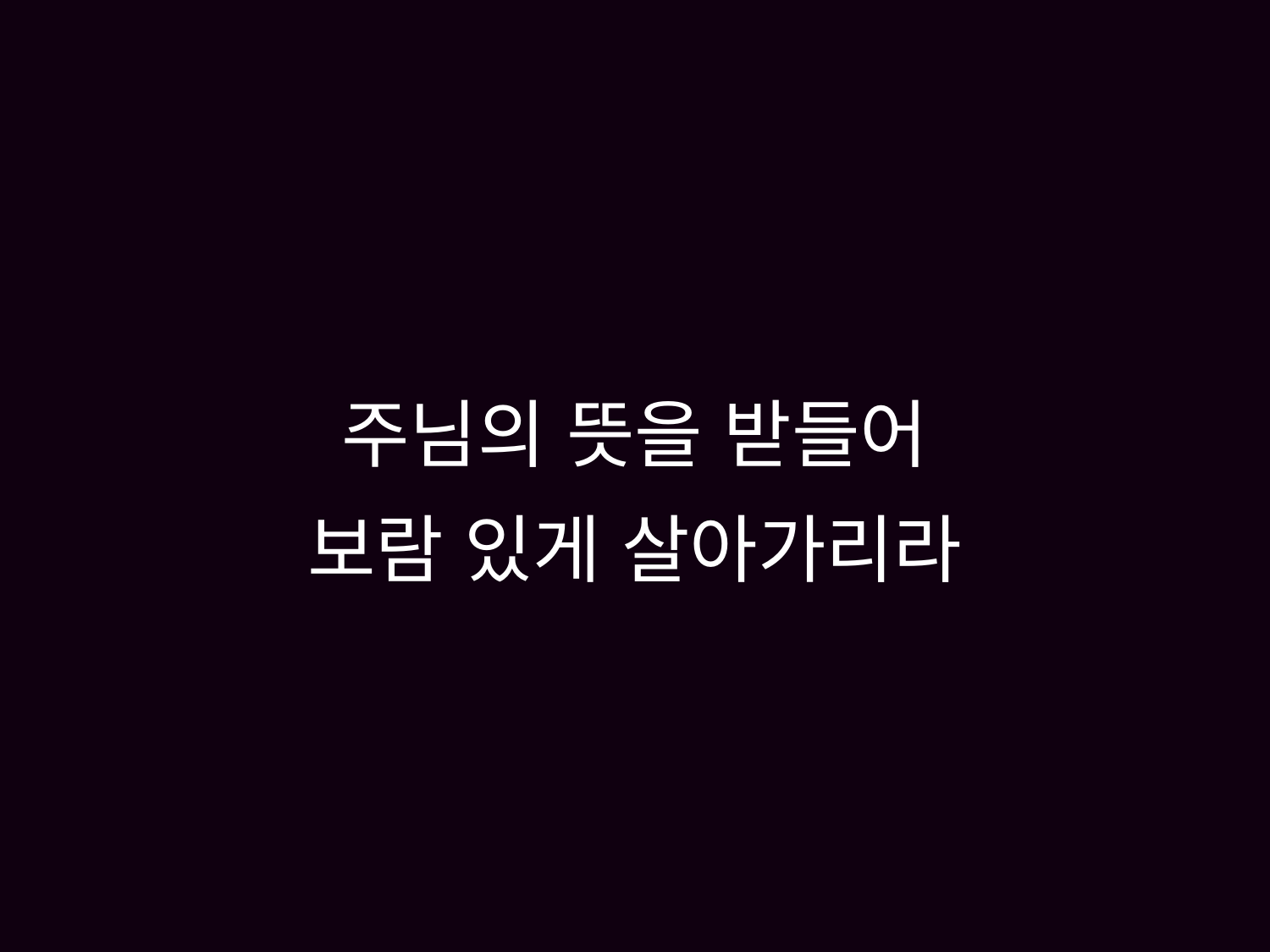

# 주님의 뜻을 받들어 보람 있게 살아가리라